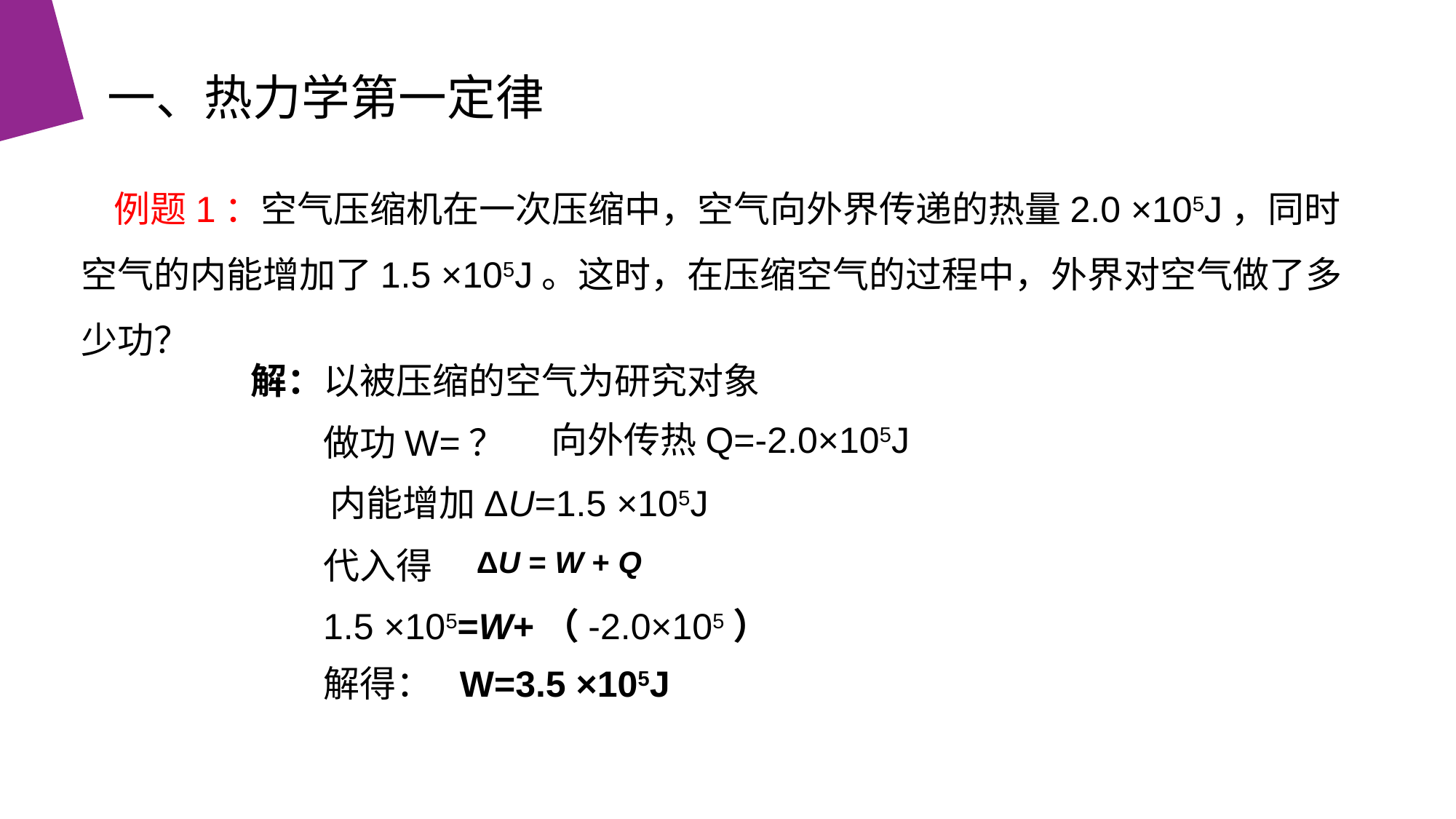

一、热力学第一定律
   例题1：空气压缩机在一次压缩中，空气向外界传递的热量2.0 ×105J，同时空气的内能增加了1.5 ×105J。这时，在压缩空气的过程中，外界对空气做了多少功？
解：
以被压缩的空气为研究对象
向外传热Q=-2.0×105J
做功W=？
内能增加ΔU=1.5 ×105J
代入得
ΔU = W + Q
1.5 ×105=W+（-2.0×105）
解得：
W=3.5 ×105J